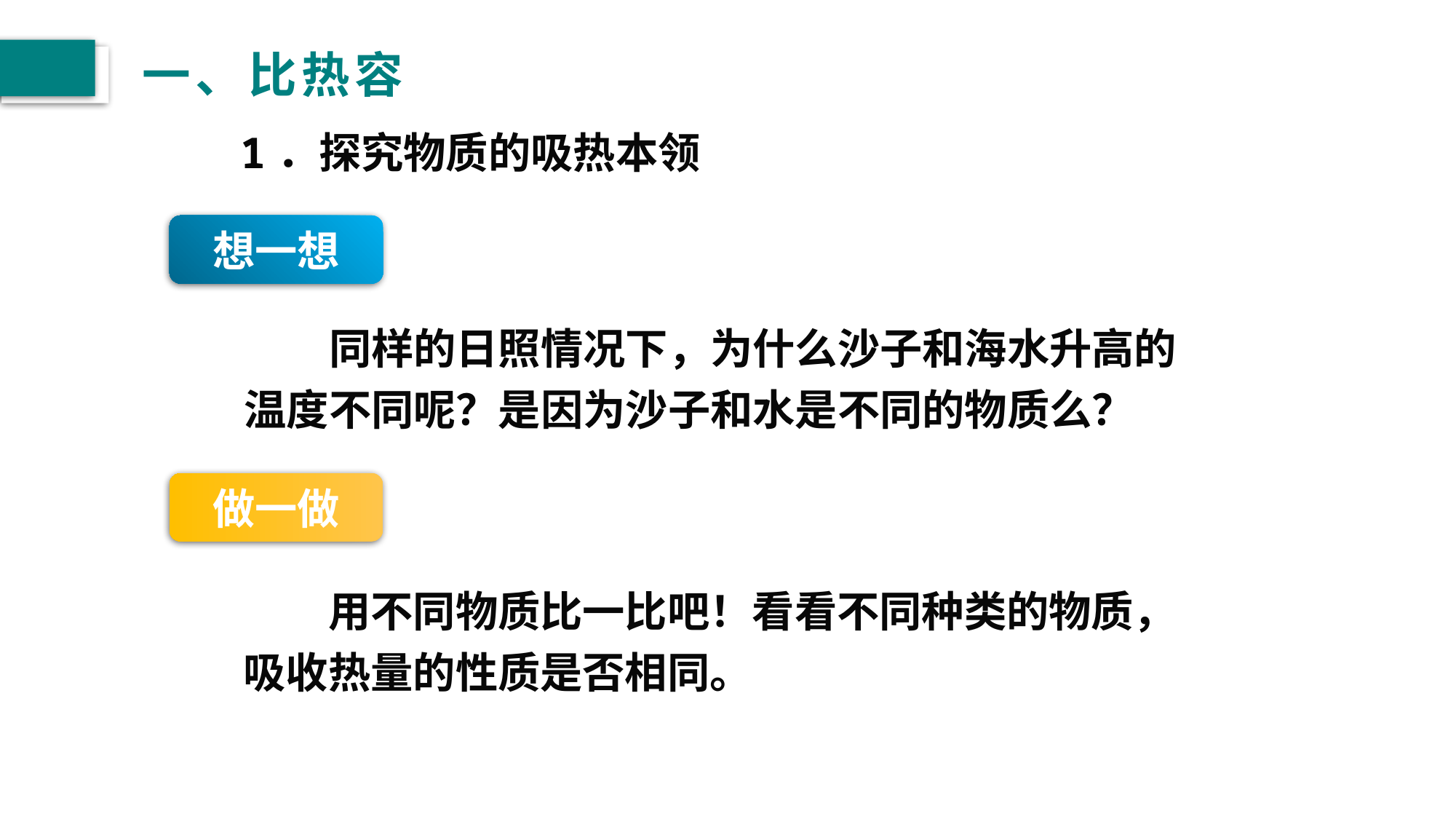

# 一、比热容
1．探究物质的吸热本领
想一想
　　同样的日照情况下，为什么沙子和海水升高的温度不同呢？是因为沙子和水是不同的物质么？
做一做

　　用不同物质比一比吧！看看不同种类的物质，吸收热量的性质是否相同。